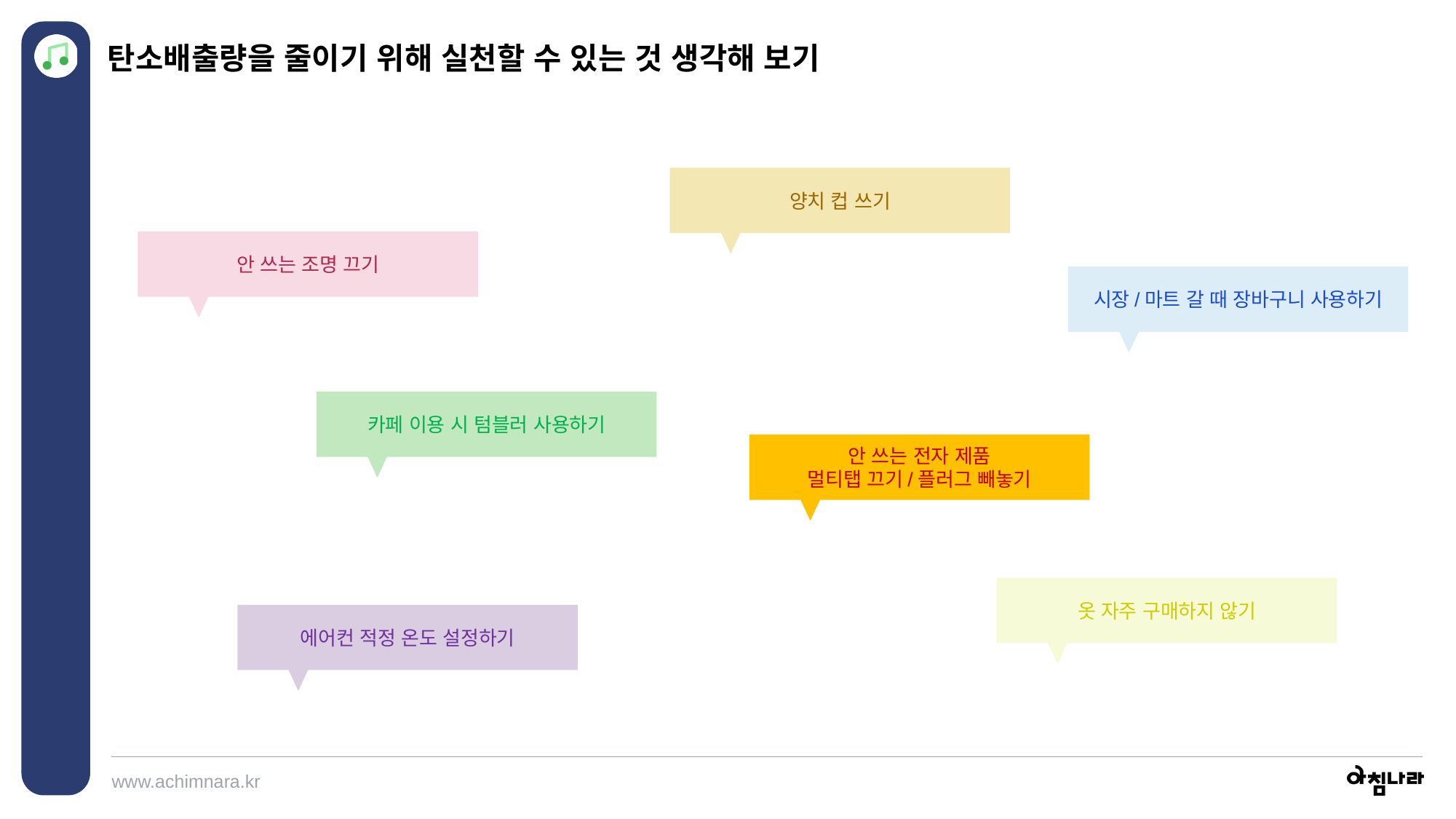

탄소배출량을 줄이기 위해 실천할 수 있는 것 생각해 보기
양치 컵 쓰기

안 쓰는 조명 끄기

시장/마트 갈 때 장바구니 사용하기

카페 이용 시 텀블러 사용하기

안 쓰는 전자 제품
멀티탭 끄기/플러그 빼놓기

옷 자주 구매하지 않기

에어컨 적정 온도 설정하기